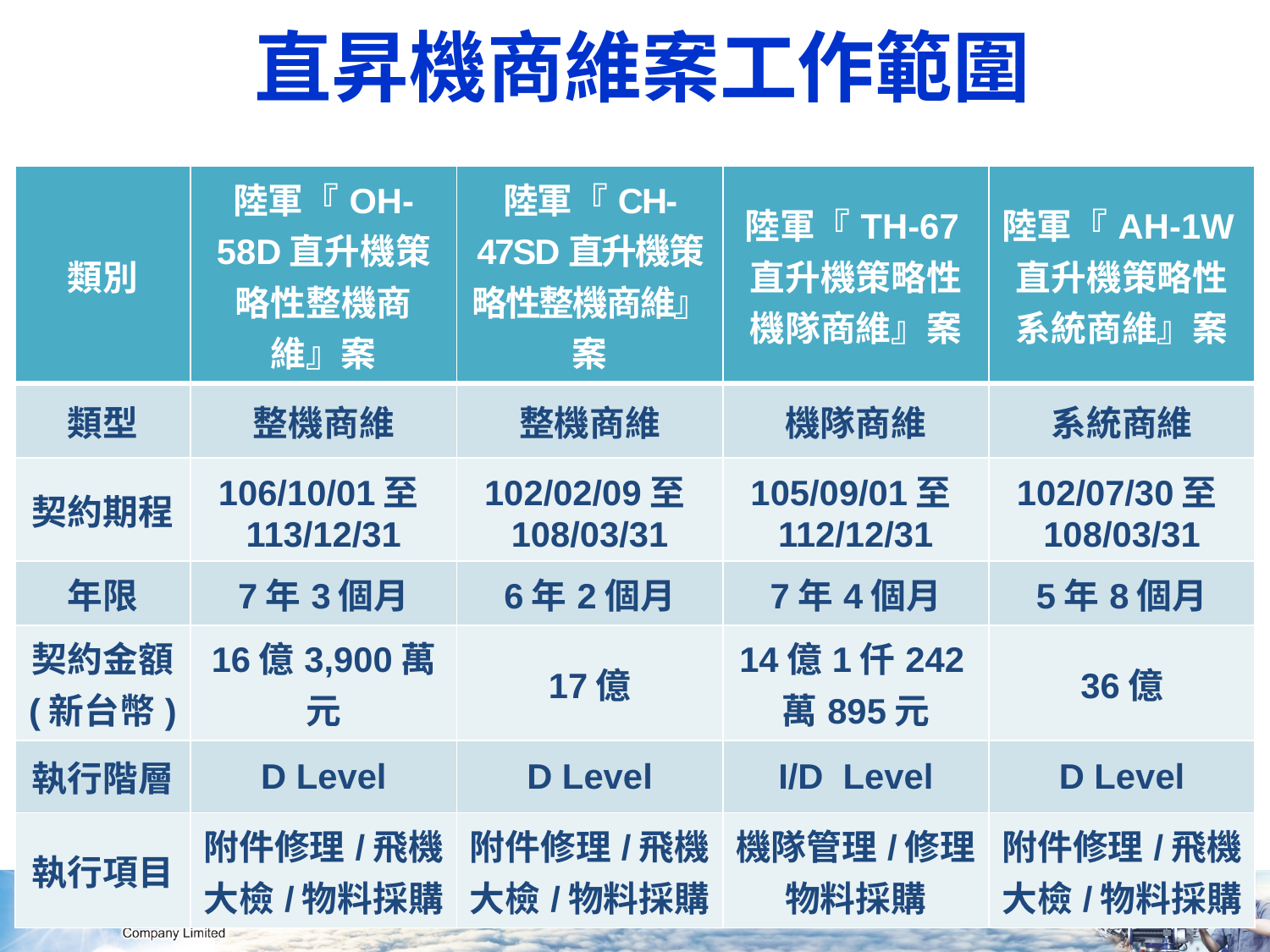

直昇機商維案工作範圍
| 類別 | 陸軍『OH-58D直升機策略性整機商維』案 | 陸軍『CH-47SD直升機策略性整機商維』案 | 陸軍『TH-67直升機策略性機隊商維』案 | 陸軍『AH-1W直升機策略性系統商維』案 |
| --- | --- | --- | --- | --- |
| 類型 | 整機商維 | 整機商維 | 機隊商維 | 系統商維 |
| 契約期程 | 106/10/01至113/12/31 | 102/02/09至108/03/31 | 105/09/01至112/12/31 | 102/07/30至108/03/31 |
| 年限 | 7年3個月 | 6年2個月 | 7年4個月 | 5年8個月 |
| 契約金額 (新台幣) | 16億3,900萬元 | 17億 | 14億1仟242萬895元 | 36億 |
| 執行階層 | D Level | D Level | I/D Level | D Level |
| 執行項目 | 附件修理/飛機大檢/物料採購 | 附件修理/飛機大檢/物料採購 | 機隊管理/修理 物料採購 | 附件修理/飛機大檢/物料採購 |
29